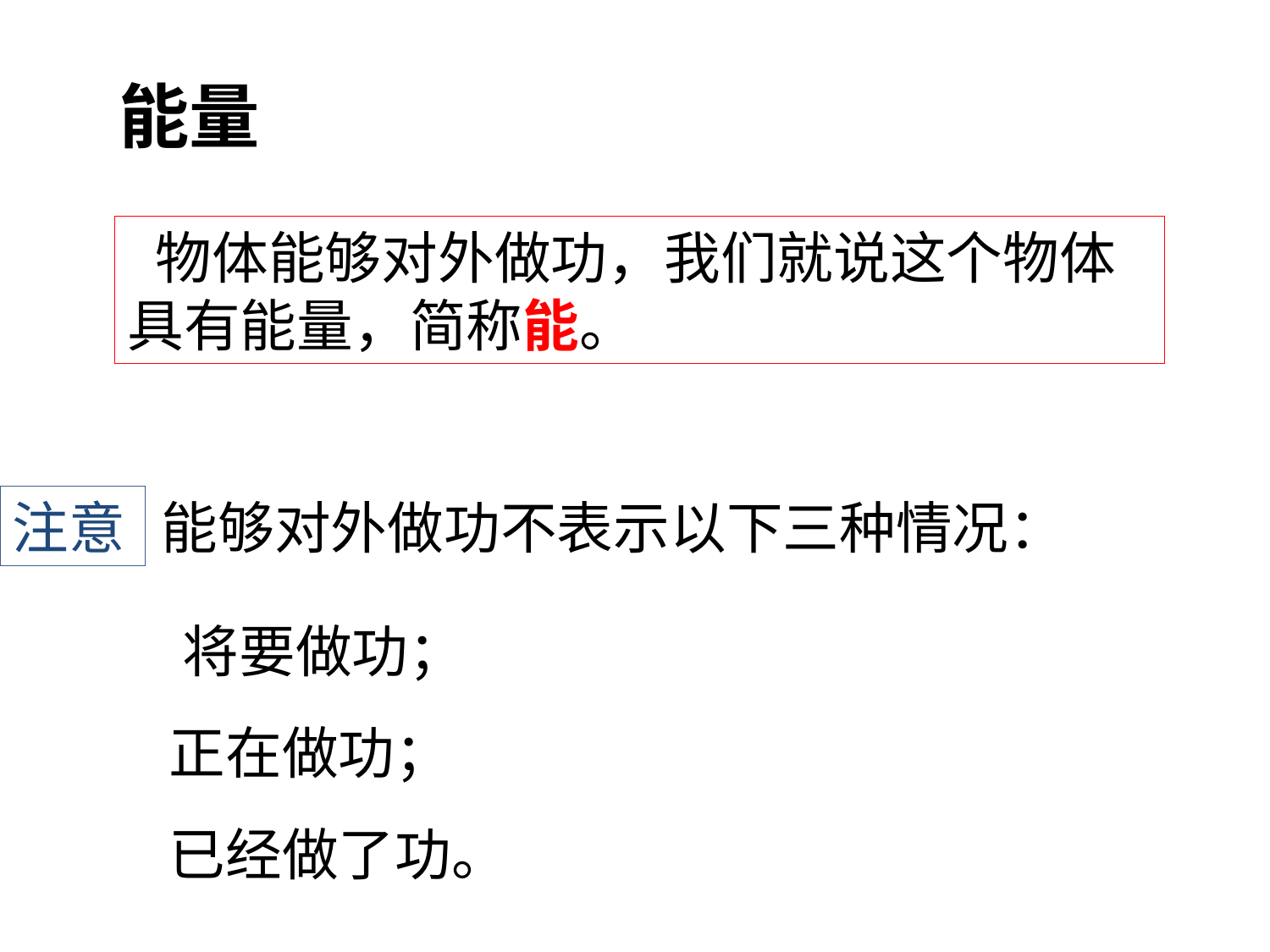

能量
﻿ ﻿物体能够对外做功，我们就说这个物体具有能量，简称能。
注意
能够对外做功不表示以下三种情况：
﻿将要做功；
正在做功；
已经做了功。